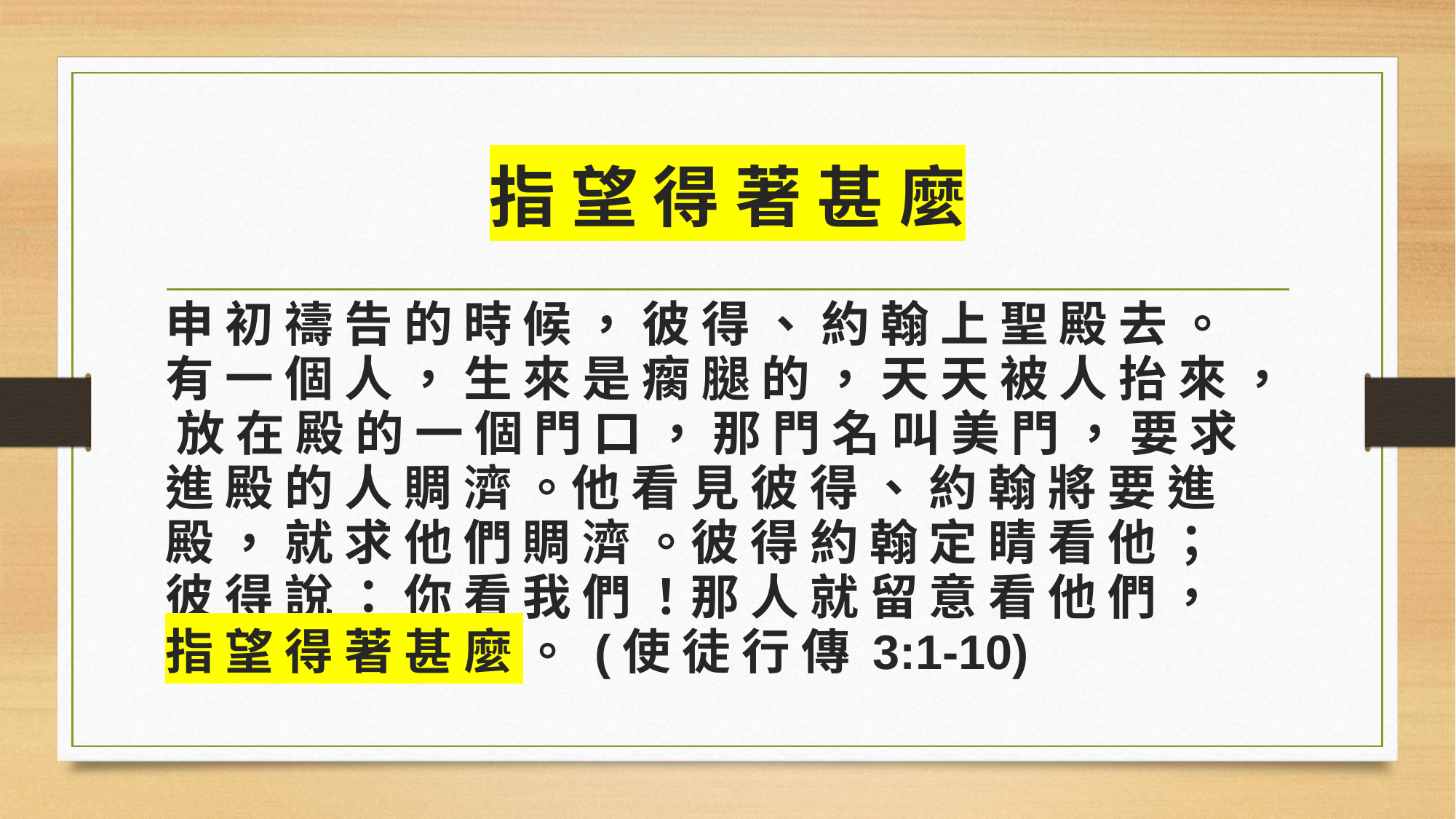

# 指 望 得 著 甚 麼
申 初 禱 告 的 時 候 ， 彼 得 、 約 翰 上 聖 殿 去 。有 一 個 人 ， 生 來 是 瘸 腿 的 ， 天 天 被 人 抬 來 ， 放 在 殿 的 一 個 門 口 ， 那 門 名 叫 美 門 ， 要 求 進 殿 的 人 賙 濟 。他 看 見 彼 得 、 約 翰 將 要 進 殿 ， 就 求 他 們 賙 濟 。彼 得 約 翰 定 睛 看 他 ； 彼 得 說 ： 你 看 我 們 ！那 人 就 留 意 看 他 們 ， 指 望 得 著 甚 麼 。 (使 徒 行 傳 3:1-10)